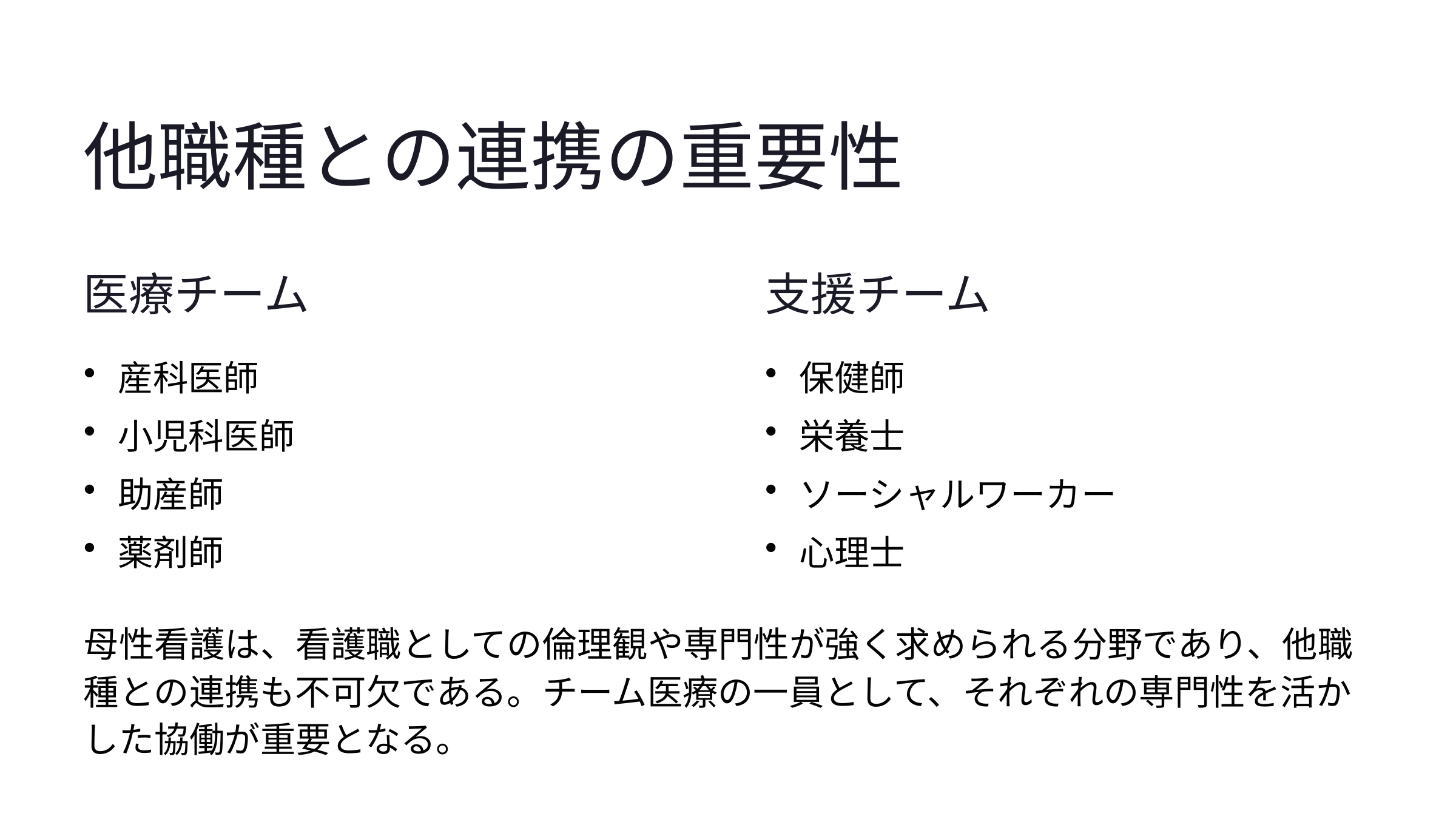

他職種との連携の重要性
医療チーム
支援チーム
産科医師
保健師
小児科医師
栄養士
助産師
ソーシャルワーカー
薬剤師
心理士
母性看護は、看護職としての倫理観や専門性が強く求められる分野であり、他職種との連携も不可欠である。チーム医療の一員として、それぞれの専門性を活かした協働が重要となる。